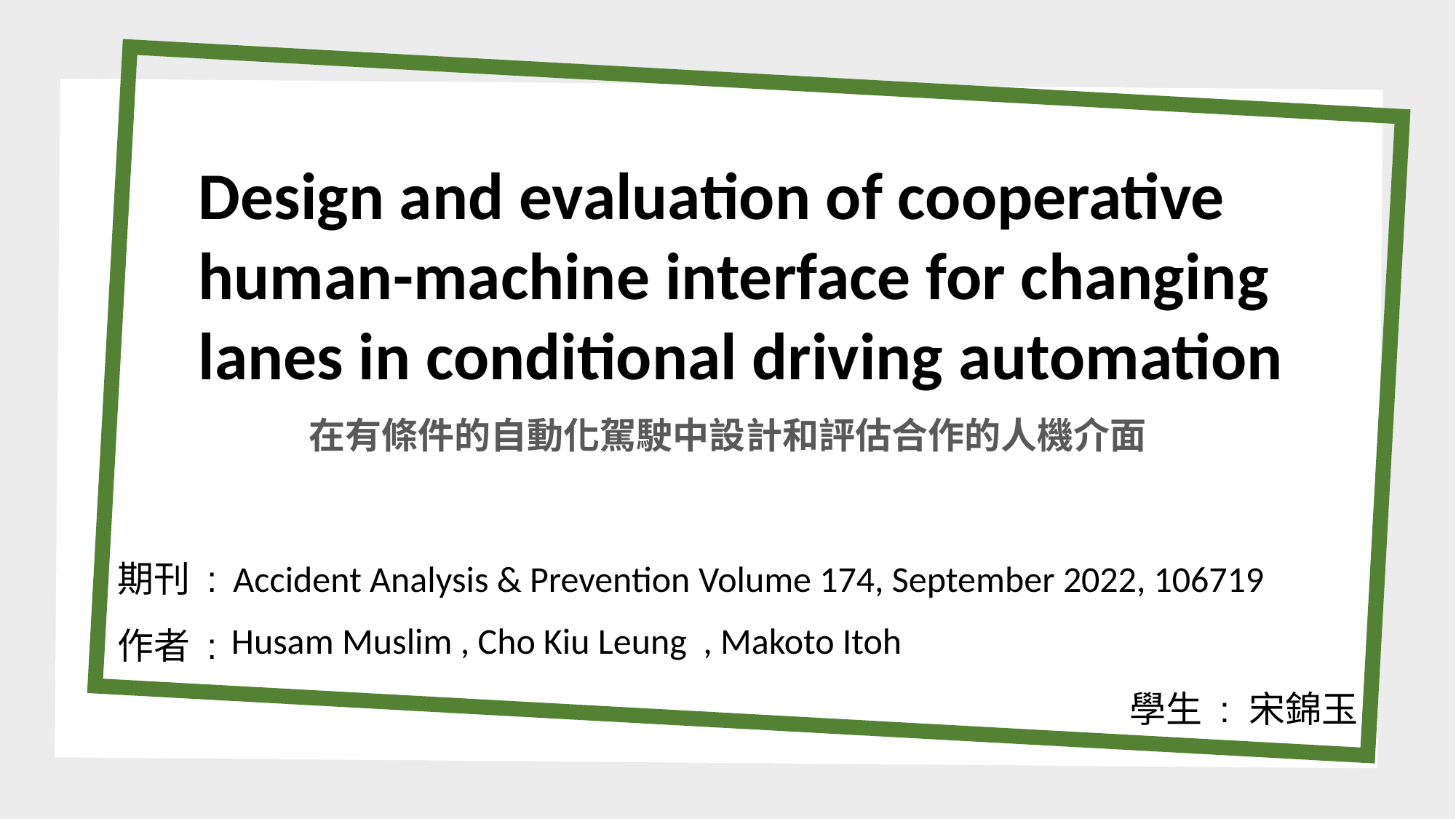

Design and evaluation of cooperative human-machine interface for changing lanes in conditional driving automation
在有條件的自動化駕駛中設計和評估合作的人機介面
期刊 :
Accident Analysis & Prevention Volume 174, September 2022, 106719
Husam Muslim , Cho Kiu Leung  , Makoto Itoh
作者 :
學生 : 宋錦玉